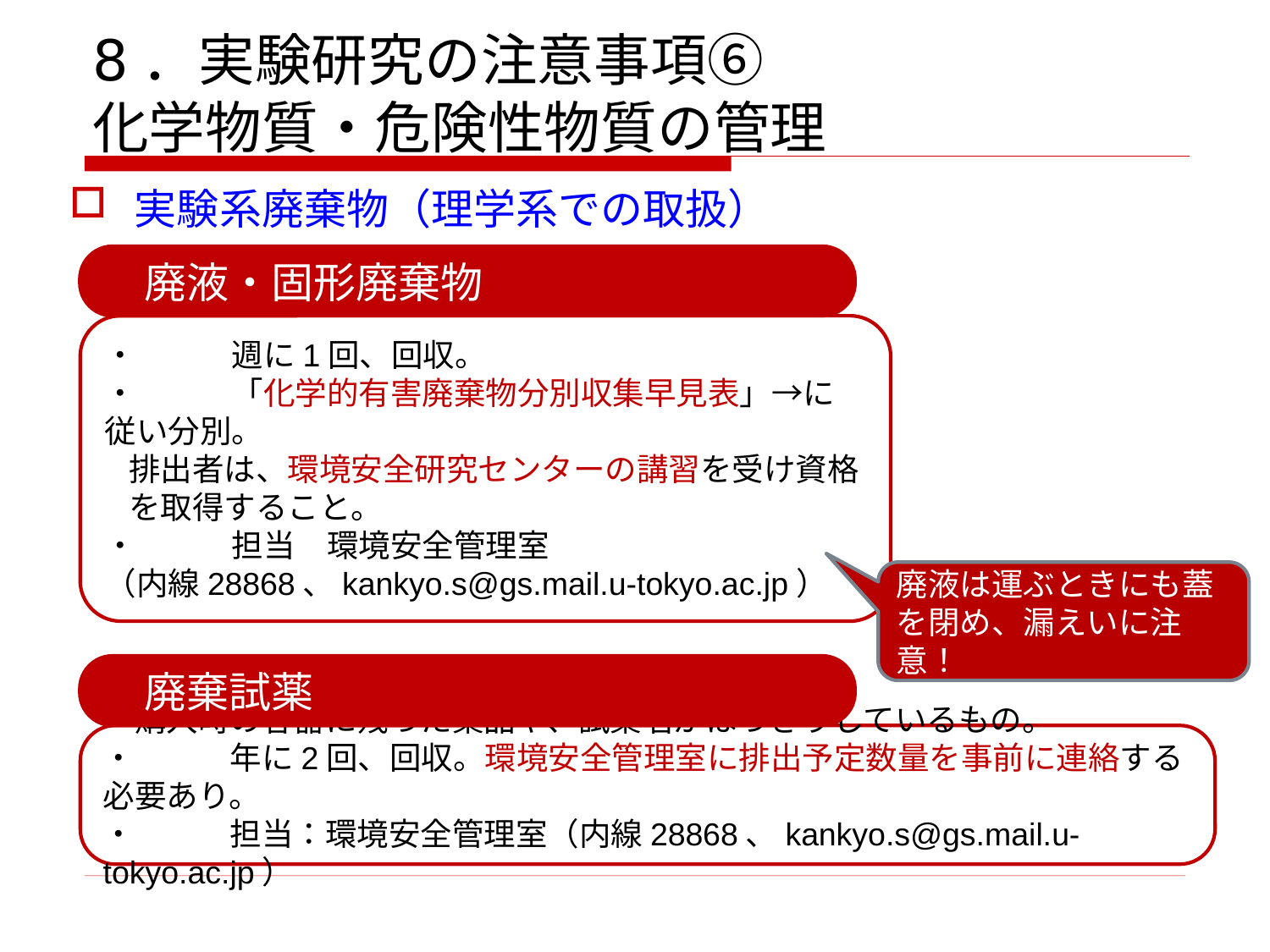

# 8．実験研究の注意事項⑥ 化学物質・危険性物質の管理
実験系廃棄物（理学系での取扱）
　廃液・固形廃棄物
・	週に1回、回収。
・	「化学的有害廃棄物分別収集早見表」→に従い分別。
	排出者は、環境安全研究センターの講習を受け資格	を取得すること。
・	担当　環境安全管理室
（内線28868、kankyo.s@gs.mail.u-tokyo.ac.jp）
廃液は運ぶときにも蓋を閉め、漏えいに注意！
　廃棄試薬
・購入時の容器に残った薬品や、試薬名がはっきりしているもの。
・	年に2回、回収。環境安全管理室に排出予定数量を事前に連絡する必要あり。
・	担当：環境安全管理室（内線28868、kankyo.s@gs.mail.u-tokyo.ac.jp）